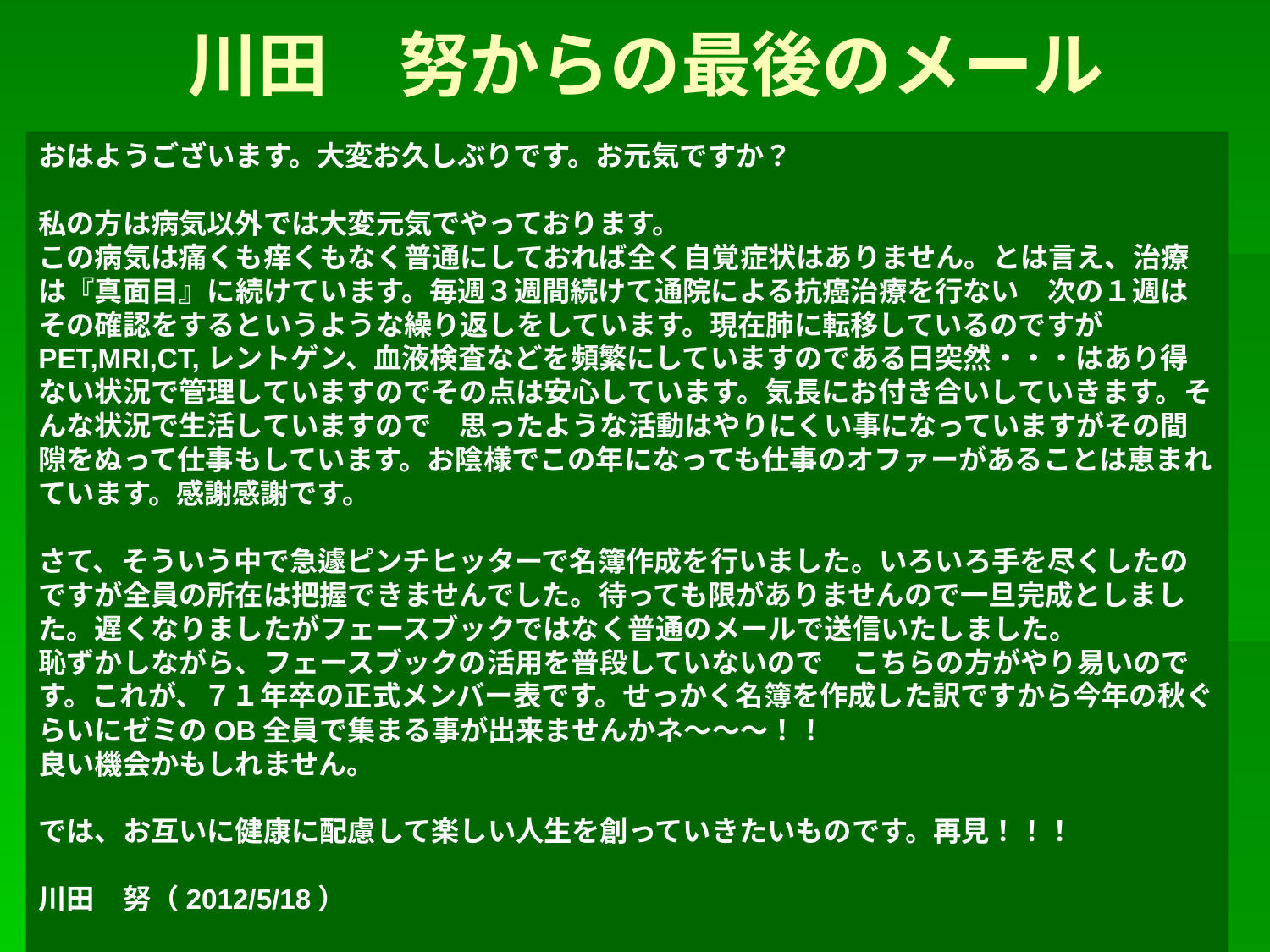

# 川田　努からの最後のメール
おはようございます。大変お久しぶりです。お元気ですか？

私の方は病気以外では大変元気でやっております。
この病気は痛くも痒くもなく普通にしておれば全く自覚症状はありません。とは言え、治療は『真面目』に続けています。毎週３週間続けて通院による抗癌治療を行ない　次の１週はその確認をするというような繰り返しをしています。現在肺に転移しているのですがPET,MRI,CT,レントゲン、血液検査などを頻繁にしていますのである日突然・・・はあり得ない状況で管理していますのでその点は安心しています。気長にお付き合いしていきます。そんな状況で生活していますので　思ったような活動はやりにくい事になっていますがその間隙をぬって仕事もしています。お陰様でこの年になっても仕事のオファーがあることは恵まれています。感謝感謝です。

さて、そういう中で急遽ピンチヒッターで名簿作成を行いました。いろいろ手を尽くしたのですが全員の所在は把握できませんでした。待っても限がありませんので一旦完成としました。遅くなりましたがフェースブックではなく普通のメールで送信いたしました。
恥ずかしながら、フェースブックの活用を普段していないので　こちらの方がやり易いのです。これが、７１年卒の正式メンバー表です。せっかく名簿を作成した訳ですから今年の秋ぐらいにゼミのOB全員で集まる事が出来ませんかネ～～～！！
良い機会かもしれません。

では、お互いに健康に配慮して楽しい人生を創っていきたいものです。再見！！！

川田　努（2012/5/18）